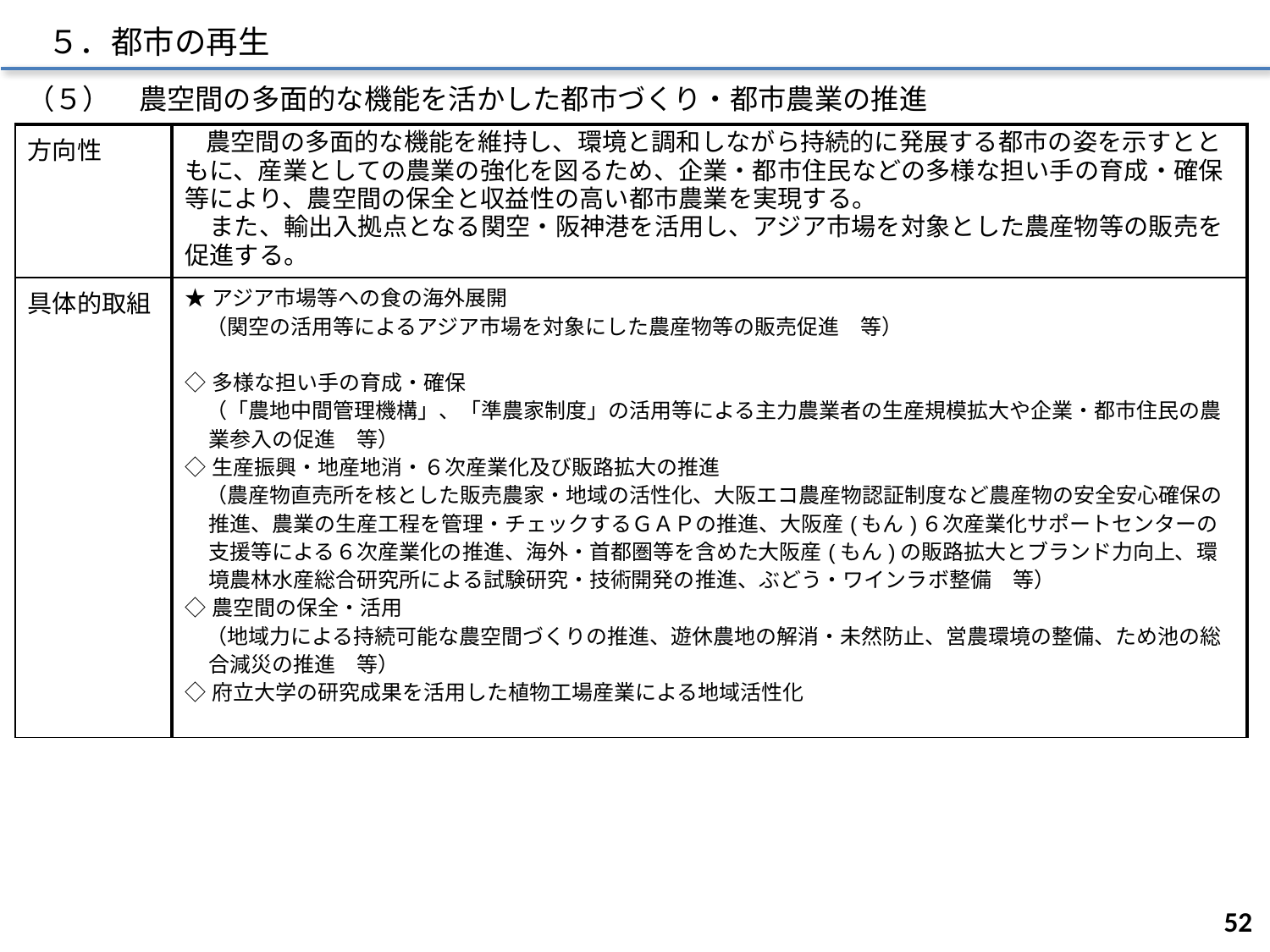

５．都市の再生
（５）　農空間の多面的な機能を活かした都市づくり・都市農業の推進
| 方向性 | 農空間の多面的な機能を維持し、環境と調和しながら持続的に発展する都市の姿を示すとともに、産業としての農業の強化を図るため、企業・都市住民などの多様な担い手の育成・確保等により、農空間の保全と収益性の高い都市農業を実現する。 　また、輸出入拠点となる関空・阪神港を活用し、アジア市場を対象とした農産物等の販売を促進する。 |
| --- | --- |
| 具体的取組 | ★アジア市場等への食の海外展開 　（関空の活用等によるアジア市場を対象にした農産物等の販売促進　等） ◇多様な担い手の育成・確保 　（「農地中間管理機構」、「準農家制度」の活用等による主力農業者の生産規模拡大や企業・都市住民の農業参入の促進　等） ◇生産振興・地産地消・６次産業化及び販路拡大の推進 　（農産物直売所を核とした販売農家・地域の活性化、大阪エコ農産物認証制度など農産物の安全安心確保の推進、農業の生産工程を管理・チェックするＧＡＰの推進、大阪産(もん)６次産業化サポートセンターの支援等による６次産業化の推進、海外・首都圏等を含めた大阪産(もん)の販路拡大とブランド力向上、環境農林水産総合研究所による試験研究・技術開発の推進、ぶどう・ワインラボ整備　等） ◇農空間の保全・活用 　（地域力による持続可能な農空間づくりの推進、遊休農地の解消・未然防止、営農環境の整備、ため池の総合減災の推進　等） ◇府立大学の研究成果を活用した植物工場産業による地域活性化 |
52